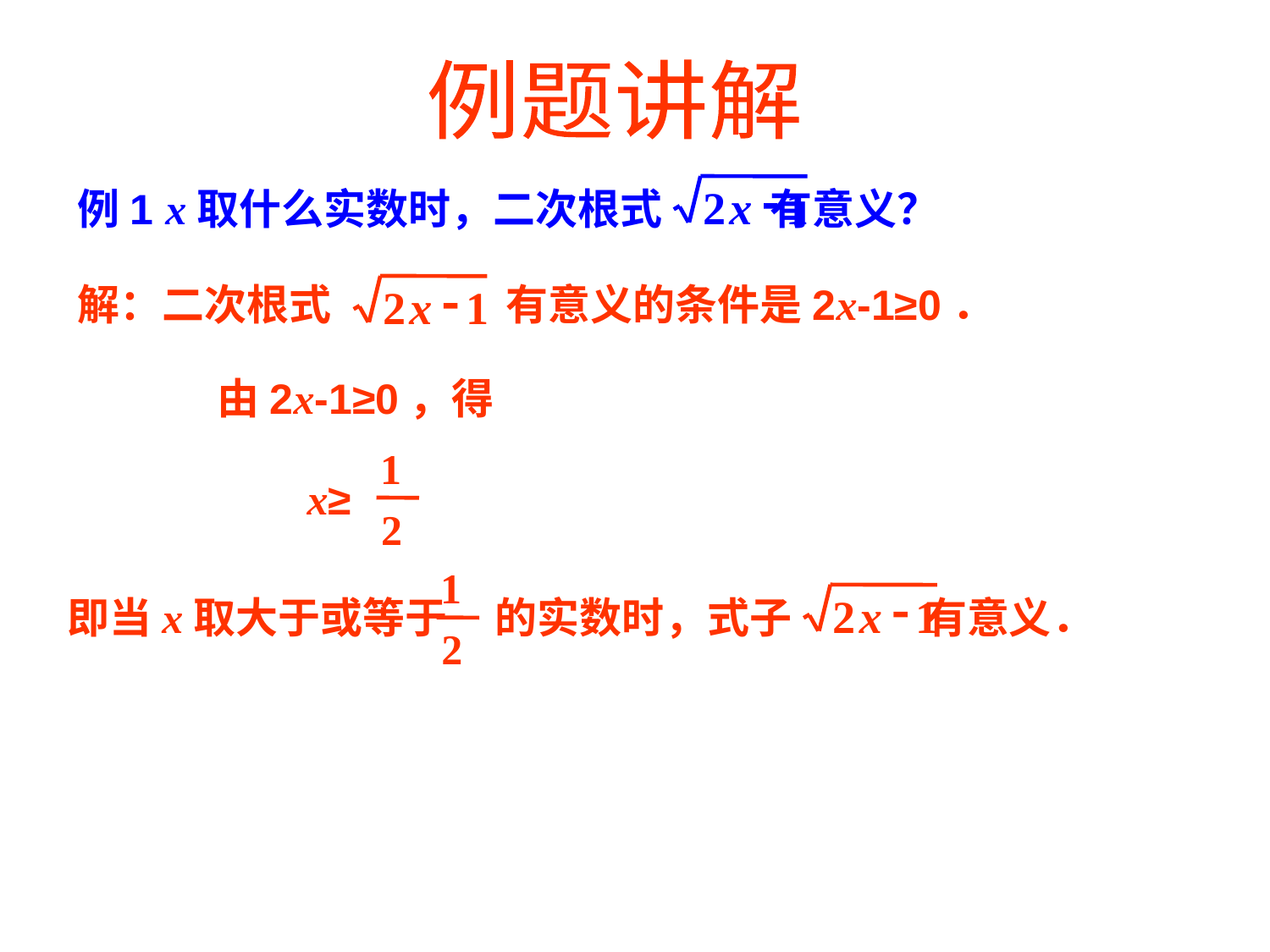

例题讲解

−

2
x
1

例1 x取什么实数时，二次根式	      有意义？

解：二次根式	     有意义的条件是2x-1≥0．
−

2
x
1

由2x-1≥0，得

1
x≥

2

1

−
即当x取大于或等于     的实数时，式子	          有意义．

2
x
1

2